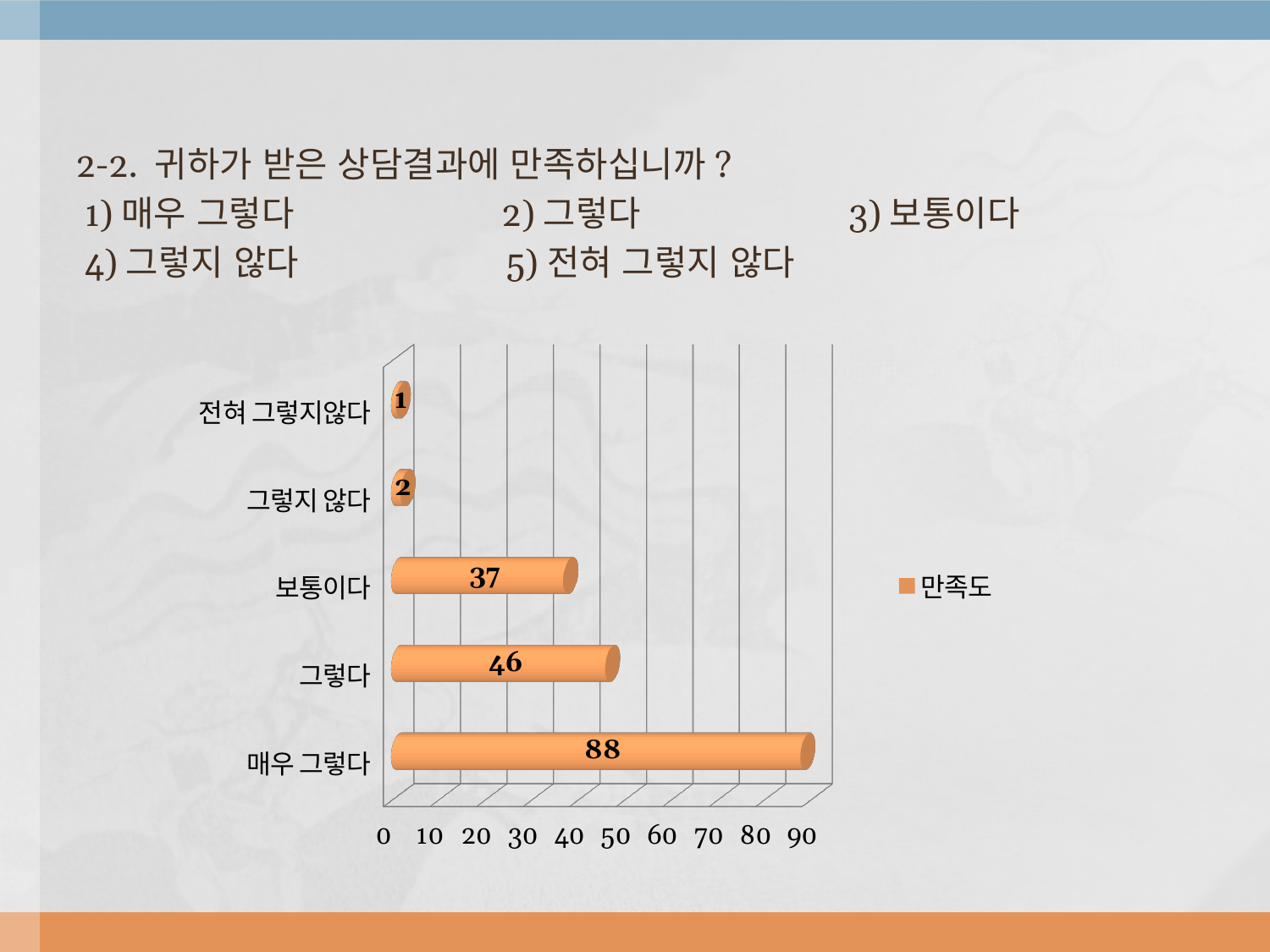

2-2. 귀하가 받은 상담결과에 만족하십니까?
 1)매우 그렇다                    2)그렇다                    3)보통이다
 4)그렇지 않다                    5)전혀 그렇지 않다

[unsupported chart]